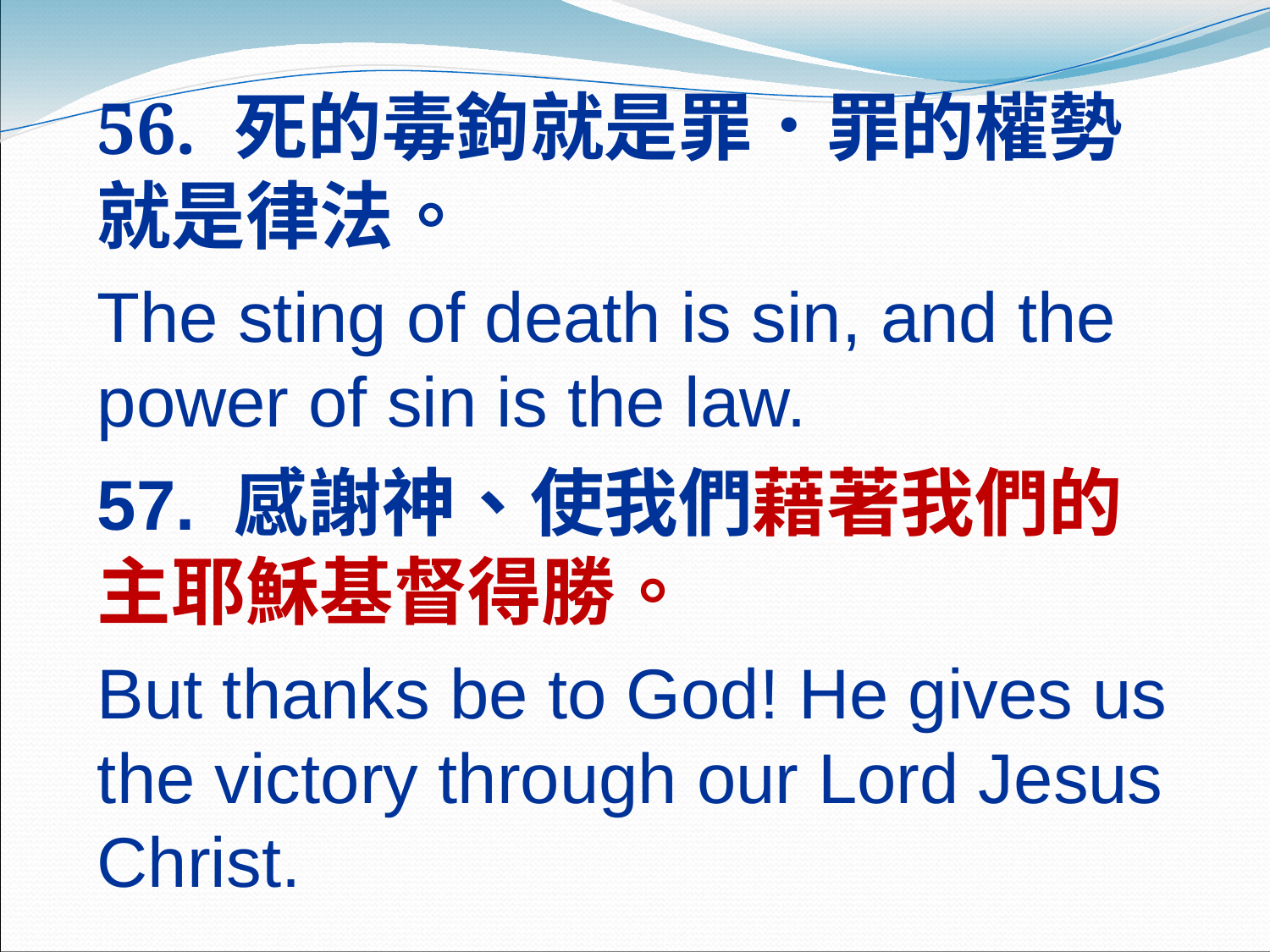

56. 死的毒鉤就是罪．罪的權勢就是律法。
The sting of death is sin, and the power of sin is the law.
57. 感謝神、使我們藉著我們的主耶穌基督得勝。
But thanks be to God! He gives us the victory through our Lord Jesus Christ.